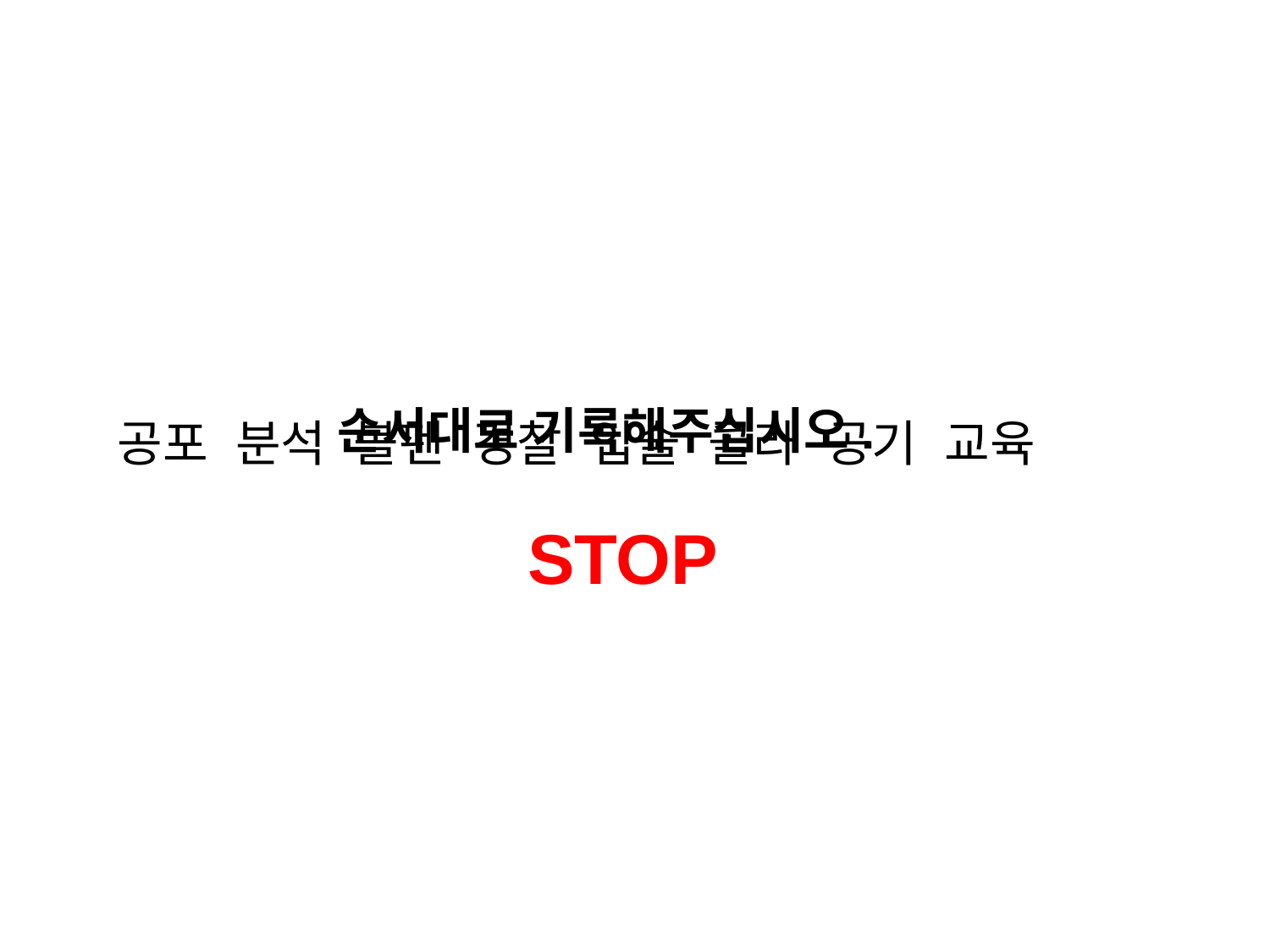

순서대로 기록해주십시오.
공포  분석  볼펜  경찰  입술  콜라  공기  교육
STOP